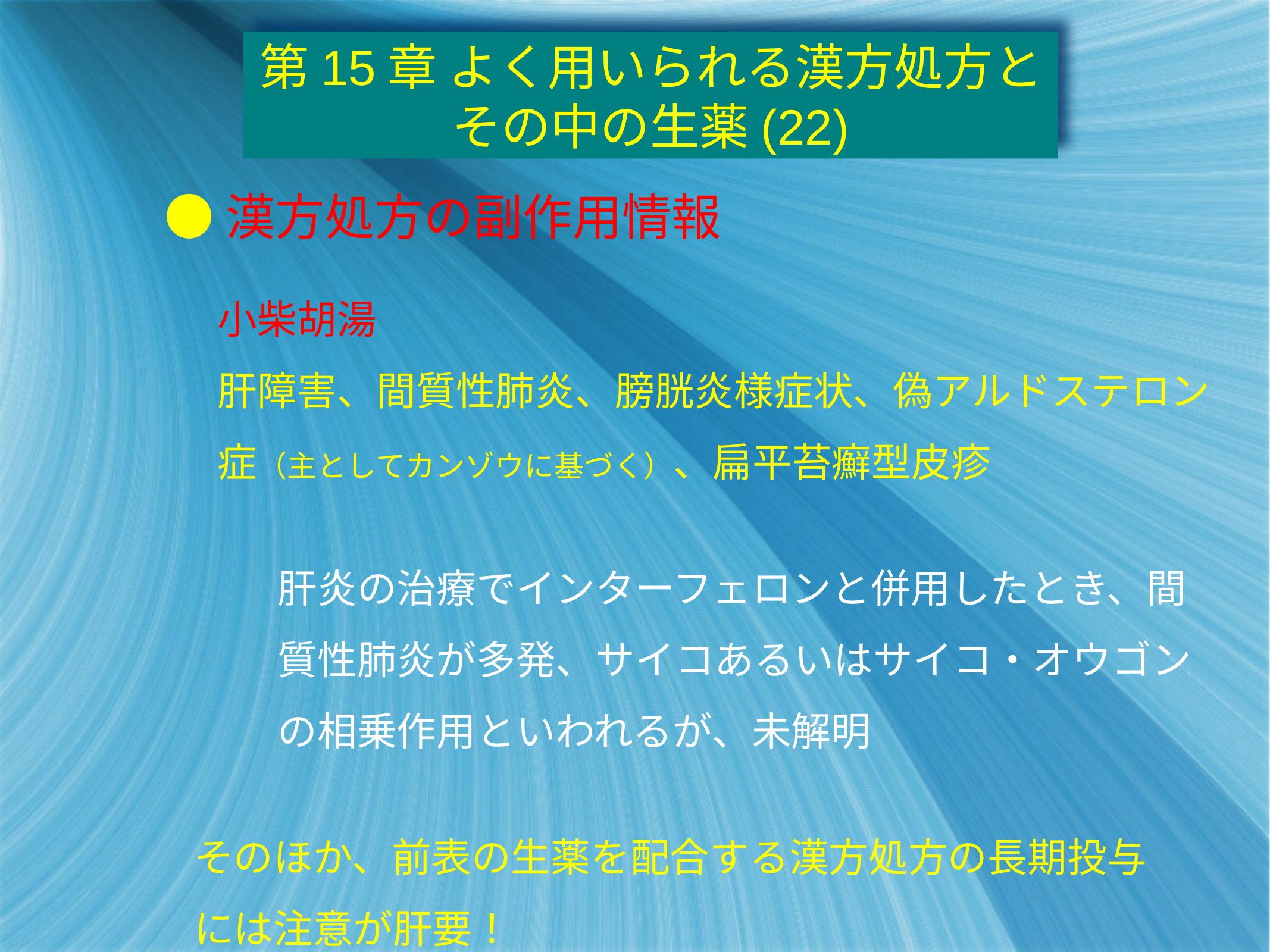

第15章 よく用いられる漢方処方とその中の生薬(22)
●漢方処方の副作用情報
小柴胡湯
肝障害、間質性肺炎、膀胱炎様症状、偽アルドステロン症（主としてカンゾウに基づく）、扁平苔癬型皮疹
肝炎の治療でインターフェロンと併用したとき、間質性肺炎が多発、サイコあるいはサイコ・オウゴンの相乗作用といわれるが、未解明
そのほか、前表の生薬を配合する漢方処方の長期投与には注意が肝要！